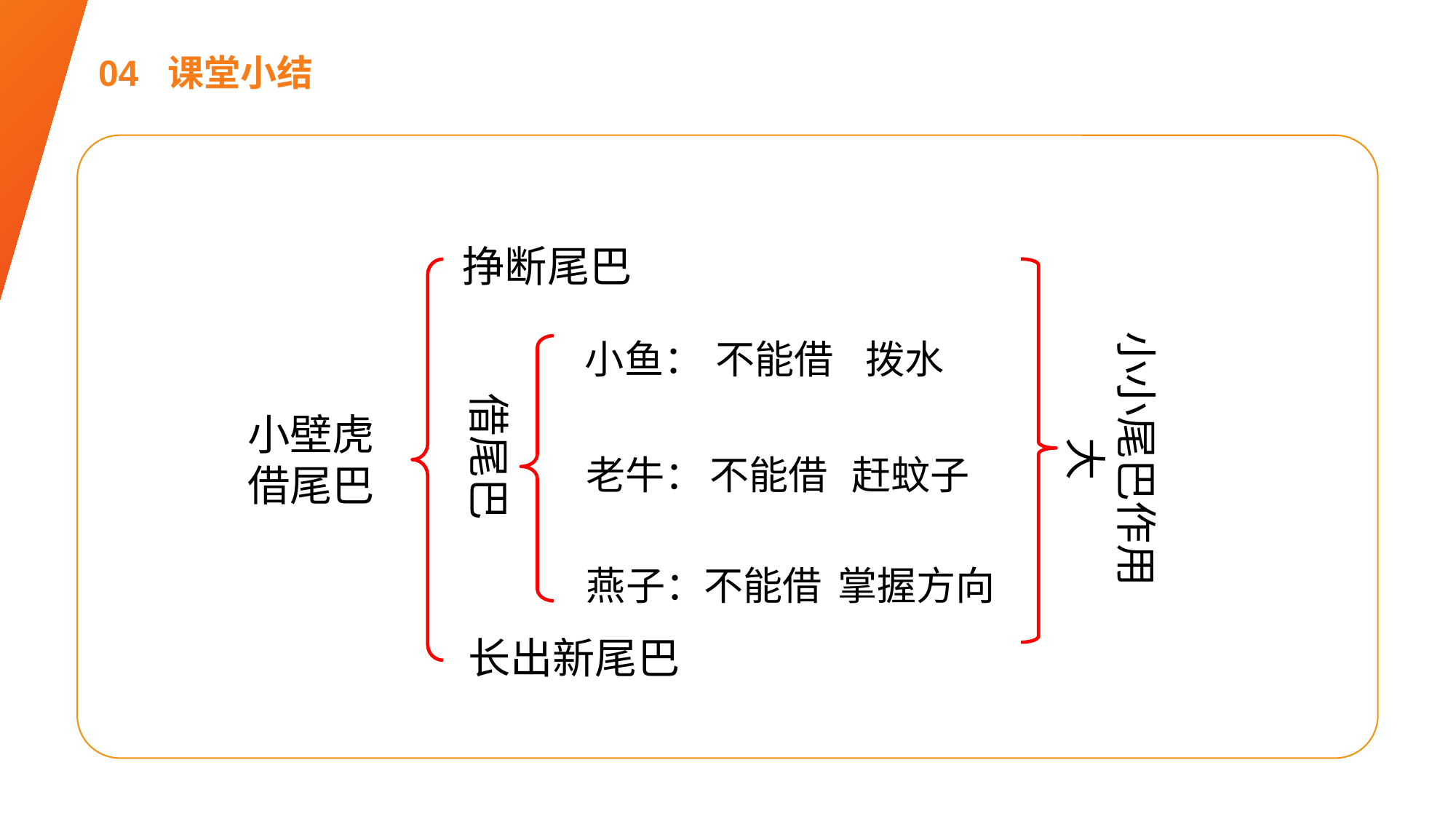

04  课堂小结
挣断尾巴

小小尾巴作用大
小鱼：
不能借
拨水

借尾巴
小壁虎借尾巴
老牛：
不能借
赶蚊子
燕子：
不能借
掌握方向
长出新尾巴